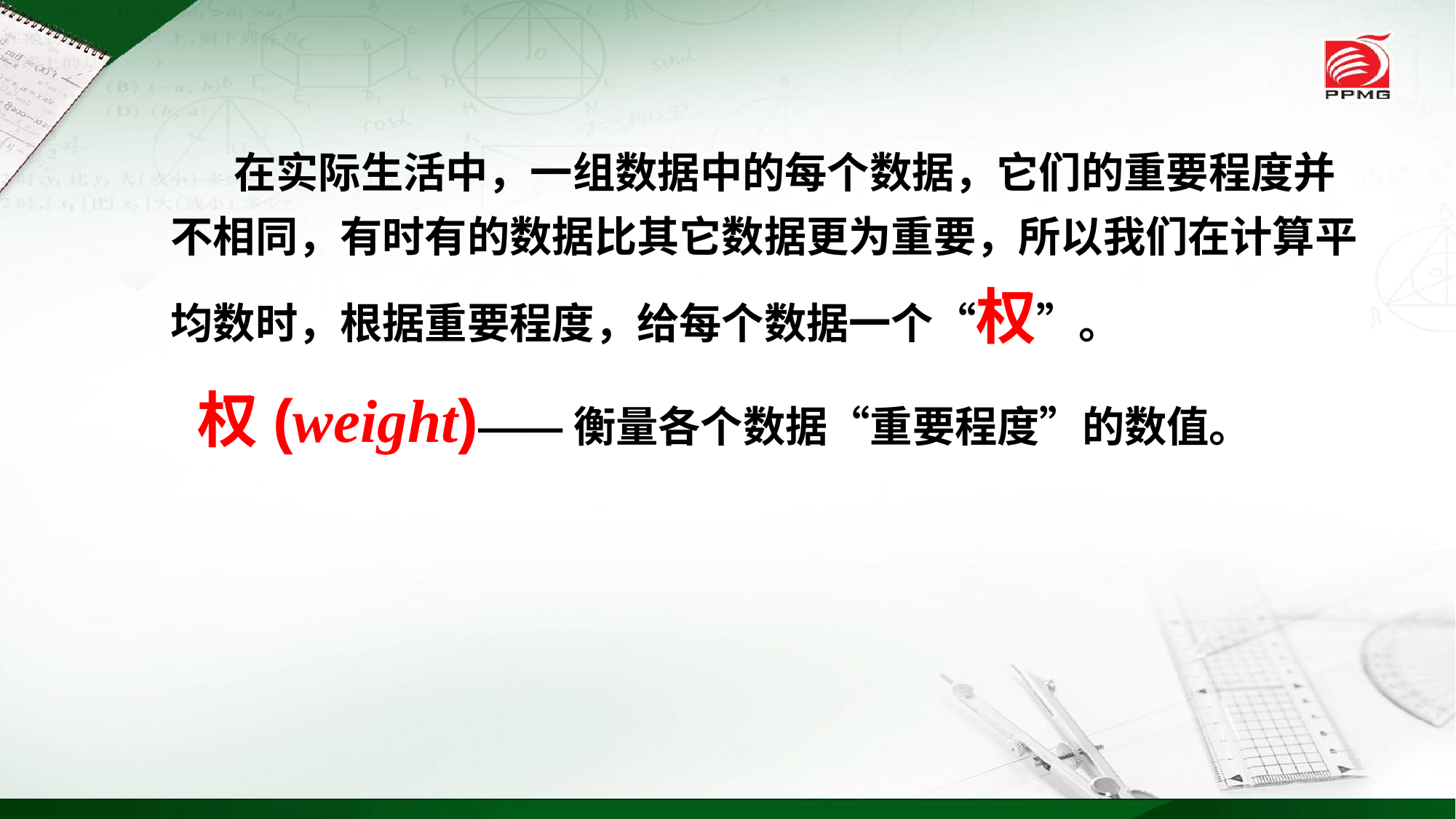

在实际生活中，一组数据中的每个数据，它们的重要程度并不相同，有时有的数据比其它数据更为重要，所以我们在计算平均数时，根据重要程度，给每个数据一个“权”。
      权(weight)——衡量各个数据“重要程度”的数值。